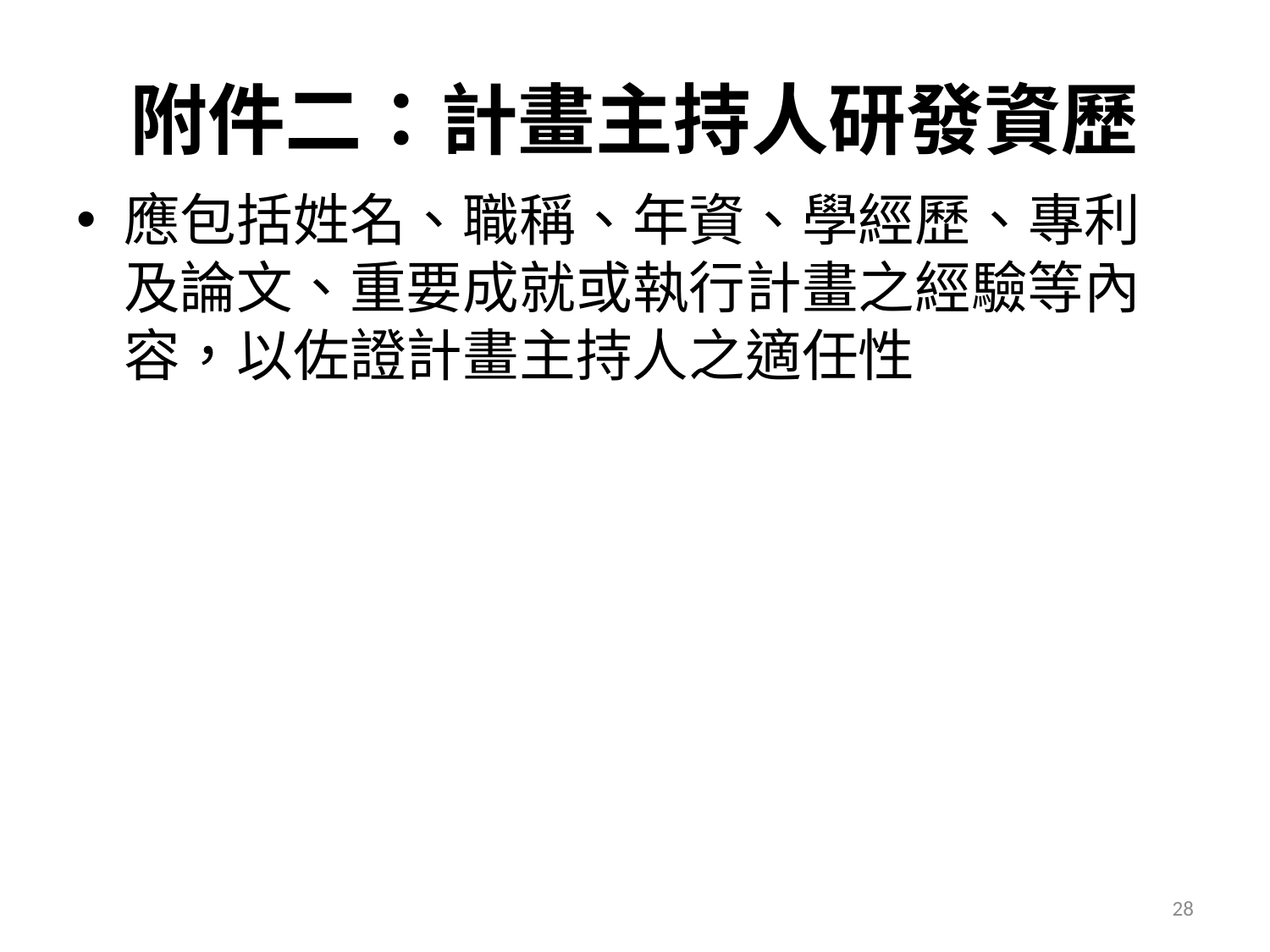

# 附件二：計畫主持人研發資歷
應包括姓名、職稱、年資、學經歷、專利及論文、重要成就或執行計畫之經驗等內容，以佐證計畫主持人之適任性
28